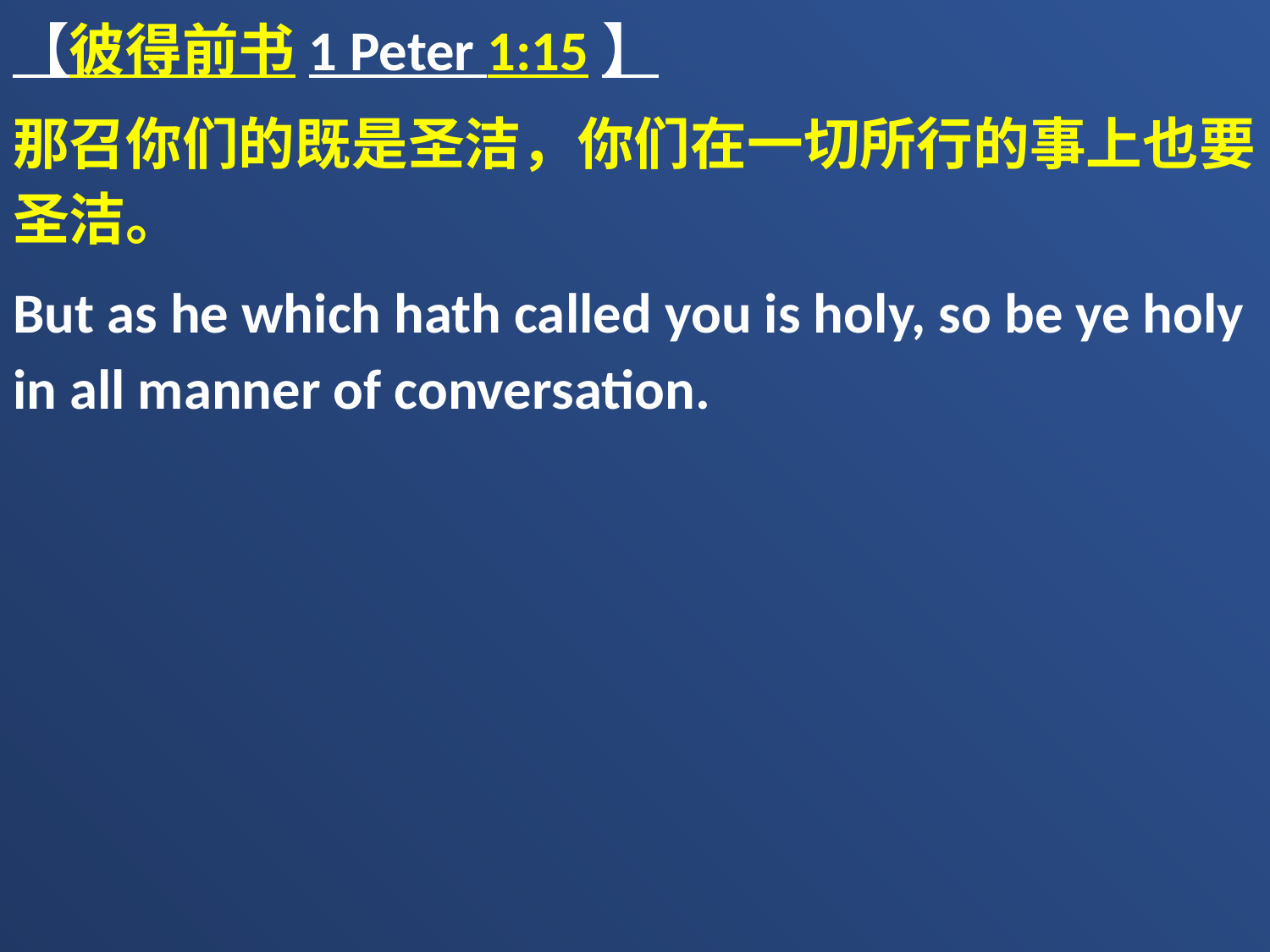

【彼得前书1 Peter 1:15】
那召你们的既是圣洁，你们在一切所行的事上也要圣洁。
But as he which hath called you is holy, so be ye holy in all manner of conversation.